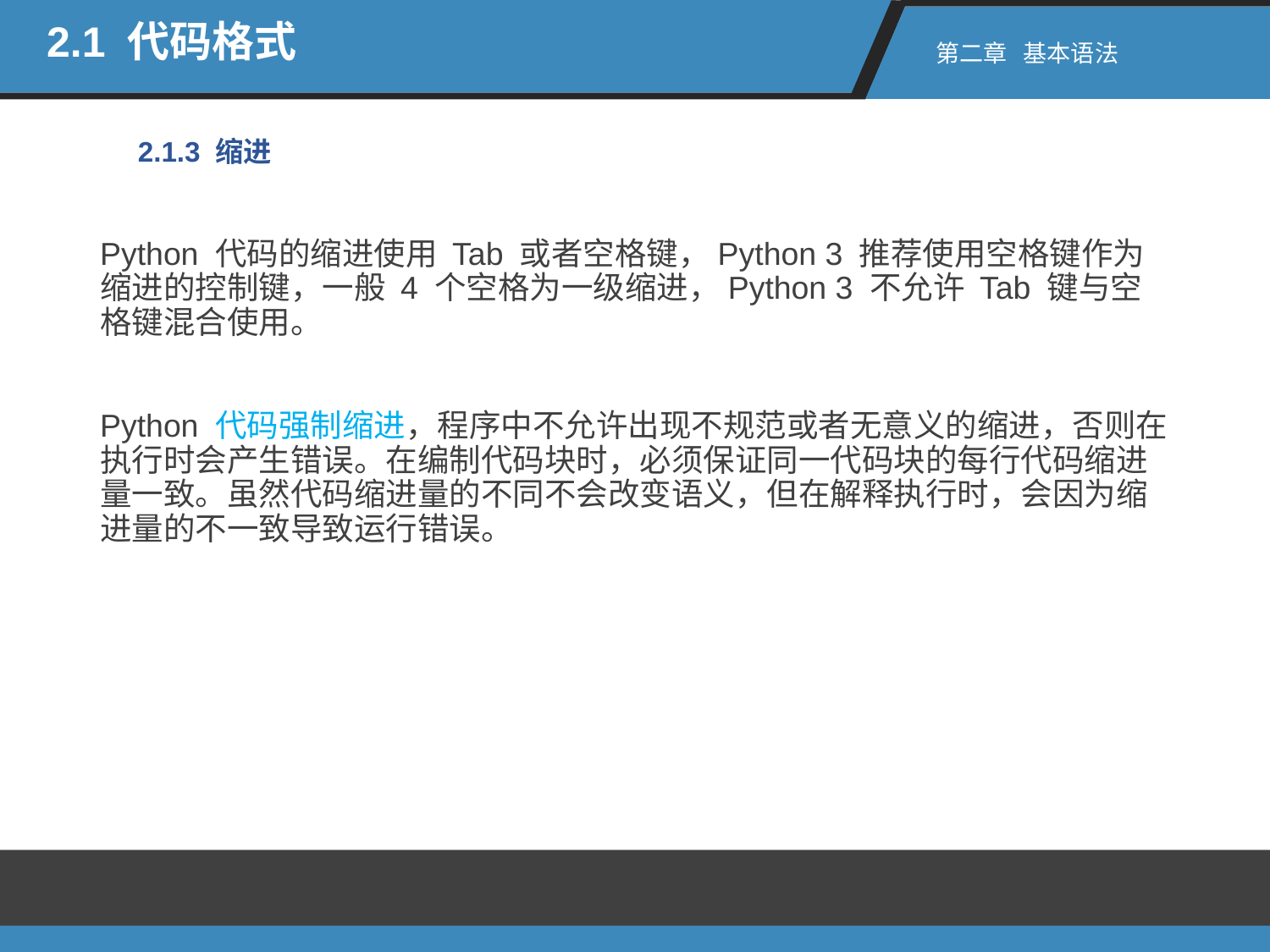

2.1 代码格式

第二章   基本语法
2.1.3 缩进

Python 代码的缩进使用 Tab 或者空格键，Python 3 推荐使用空格键作为缩进的控制键，一般 4 个空格为一级缩进，Python 3 不允许 Tab 键与空格键混合使用。

Python 代码强制缩进，程序中不允许出现不规范或者无意义的缩进，否则在执行时会产生错误。在编制代码块时，必须保证同一代码块的每行代码缩进量一致。虽然代码缩进量的不同不会改变语义，但在解释执行时，会因为缩进量的不一致导致运行错误。